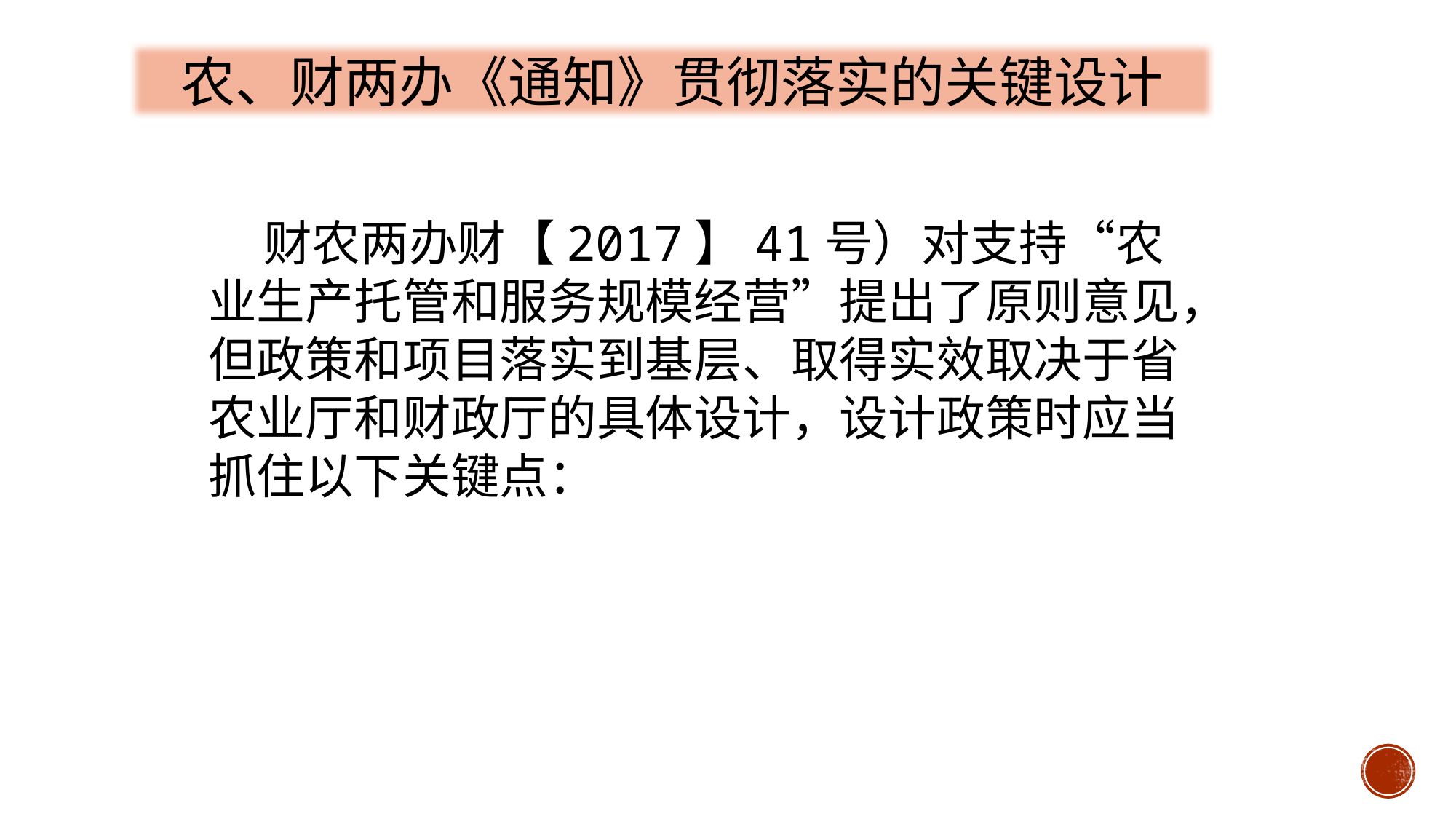

农、财两办《通知》贯彻落实的关键设计
    财农两办财【2017】41号）对支持“农业生产托管和服务规模经营”提出了原则意见，但政策和项目落实到基层、取得实效取决于省农业厅和财政厅的具体设计，设计政策时应当抓住以下关键点：